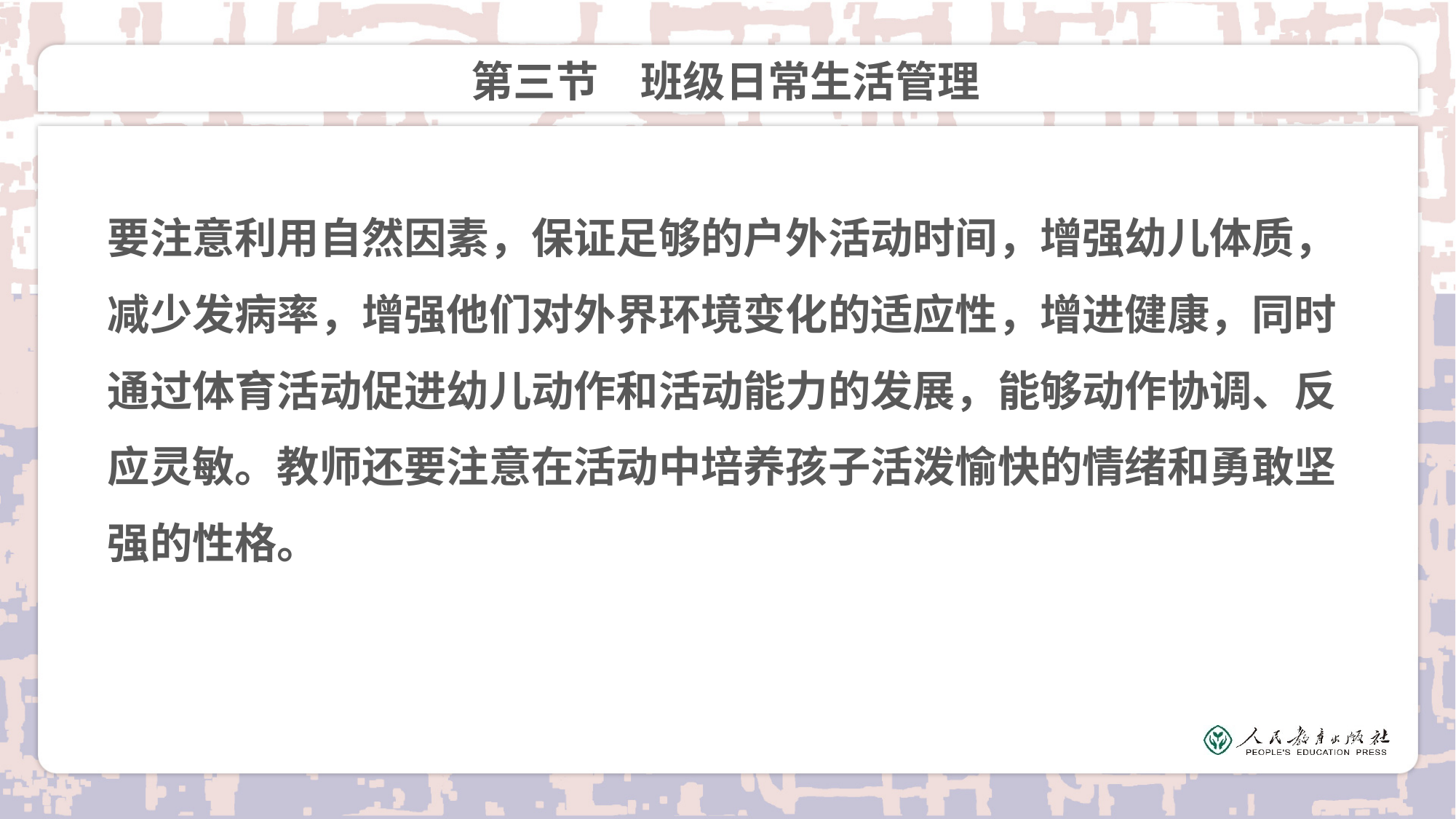

# 第三节　班级日常生活管理
要注意利用自然因素，保证足够的户外活动时间，增强幼儿体质，减少发病率，增强他们对外界环境变化的适应性，增进健康，同时通过体育活动促进幼儿动作和活动能力的发展，能够动作协调、反应灵敏。教师还要注意在活动中培养孩子活泼愉快的情绪和勇敢坚强的性格。